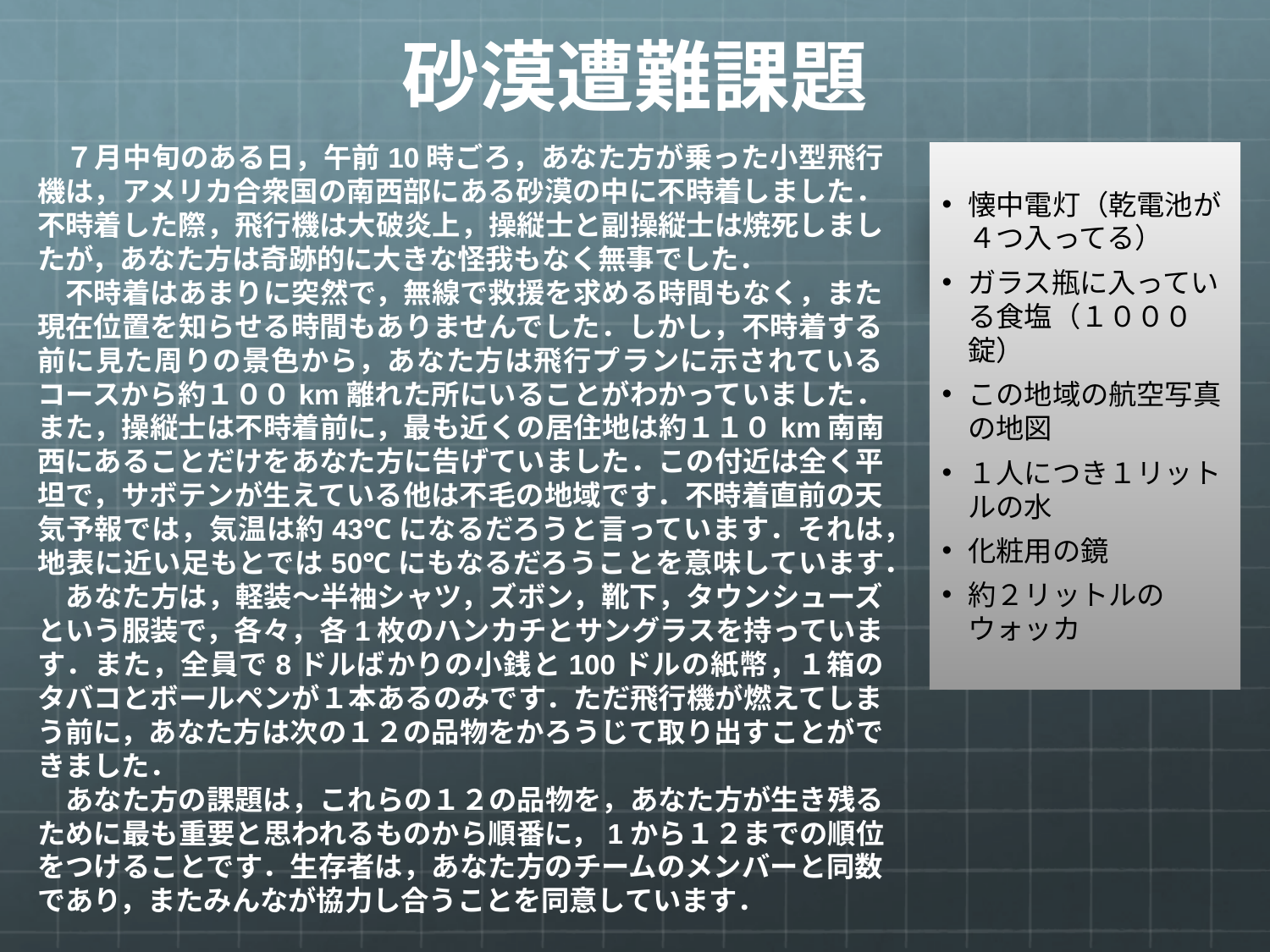

# 砂漠遭難課題
　７月中旬のある日，午前10時ごろ，あなた方が乗った小型飛行機は，アメリカ合衆国の南西部にある砂漠の中に不時着しました．不時着した際，飛行機は大破炎上，操縦士と副操縦士は焼死しましたが，あなた方は奇跡的に大きな怪我もなく無事でした．
　不時着はあまりに突然で，無線で救援を求める時間もなく，また現在位置を知らせる時間もありませんでした．しかし，不時着する前に見た周りの景色から，あなた方は飛行プランに示されているコースから約１００km離れた所にいることがわかっていました．また，操縦士は不時着前に，最も近くの居住地は約１１０km南南西にあることだけをあなた方に告げていました．この付近は全く平坦で，サボテンが生えている他は不毛の地域です．不時着直前の天気予報では，気温は約43℃になるだろうと言っています．それは，地表に近い足もとでは50℃にもなるだろうことを意味しています．
　あなた方は，軽装〜半袖シャツ，ズボン，靴下，タウンシューズという服装で，各々，各1枚のハンカチとサングラスを持っています．また，全員で8ドルばかりの小銭と100ドルの紙幣，１箱のタバコとボールペンが１本あるのみです．ただ飛行機が燃えてしまう前に，あなた方は次の１２の品物をかろうじて取り出すことができました．
　あなた方の課題は，これらの１２の品物を，あなた方が生き残るために最も重要と思われるものから順番に，1から１２までの順位をつけることです．生存者は，あなた方のチームのメンバーと同数であり，またみんなが協力し合うことを同意しています．
懐中電灯（乾電池が４つ入ってる）
ガラス瓶に入っている食塩（１０００錠）
この地域の航空写真の地図
１人につき１リットルの水
化粧用の鏡
約２リットルのウォッカ